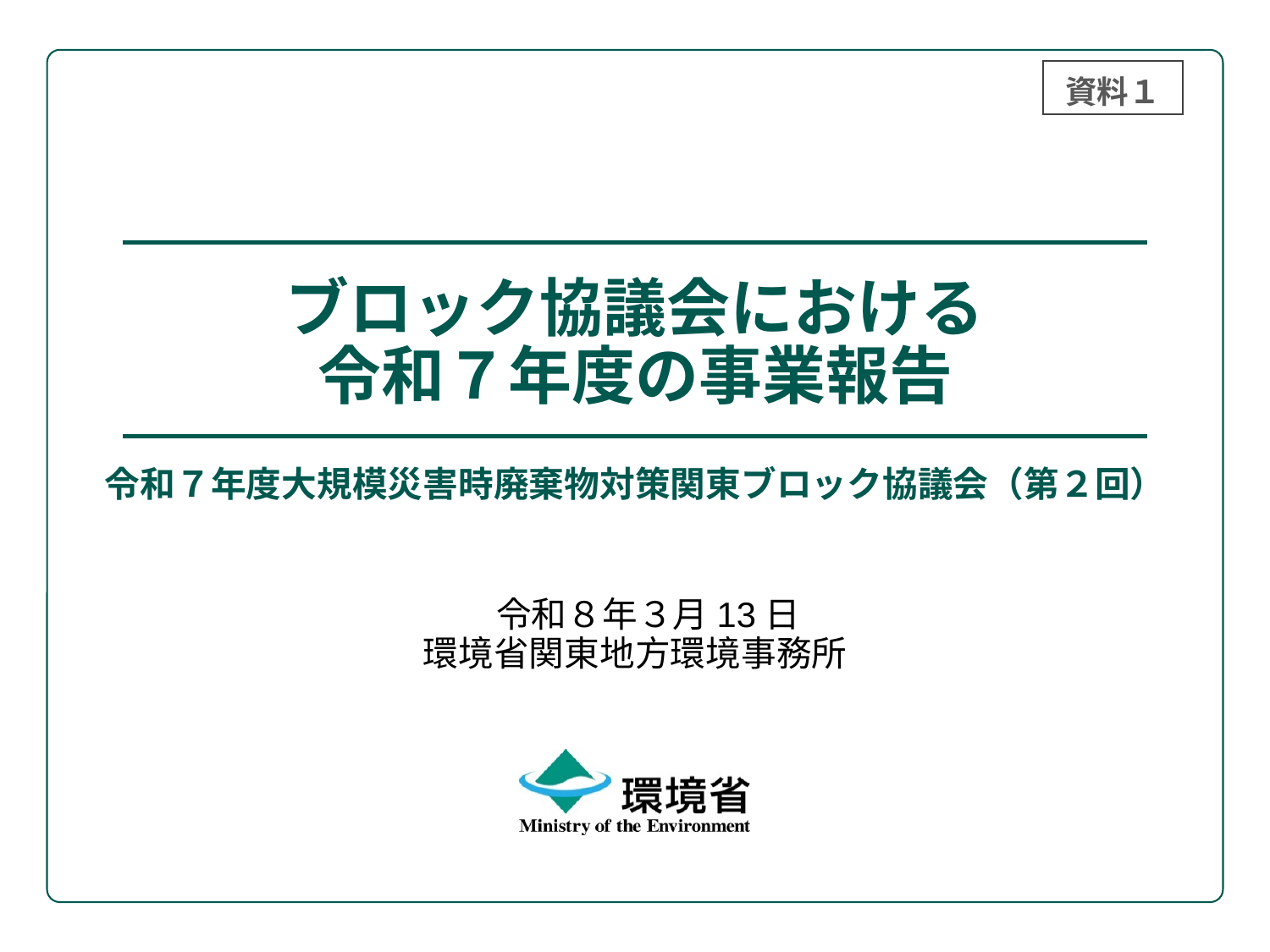

資料１
# ブロック協議会における 令和７年度の事業報告
令和７年度大規模災害時廃棄物対策関東ブロック協議会（第２回）
令和８年３月13日
環境省関東地方環境事務所